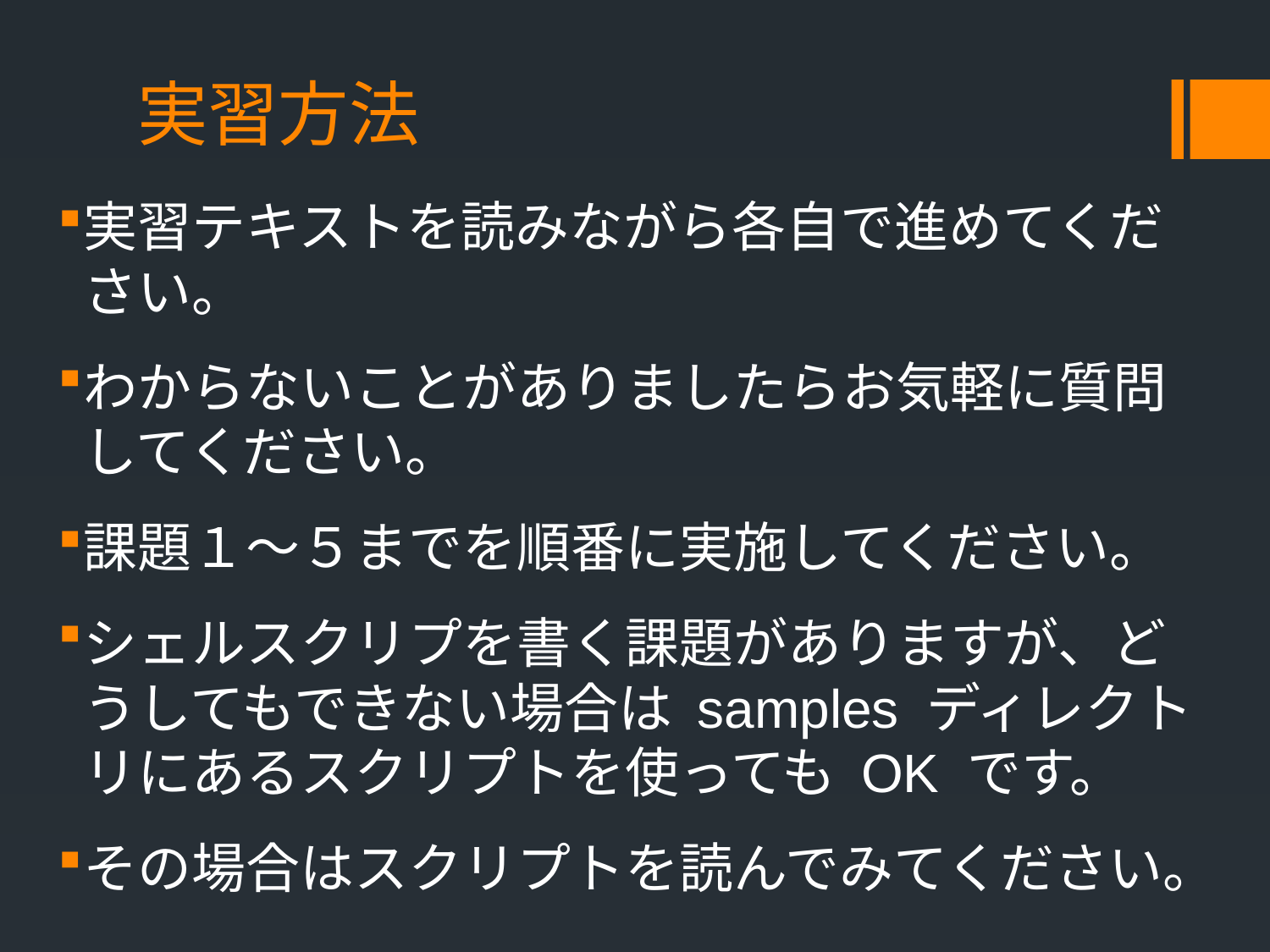

# 実習方法
実習テキストを読みながら各自で進めてください。
わからないことがありましたらお気軽に質問してください。
課題１～５までを順番に実施してください。
シェルスクリプを書く課題がありますが、どうしてもできない場合は samples ディレクトリにあるスクリプトを使っても OK です。
その場合はスクリプトを読んでみてください。